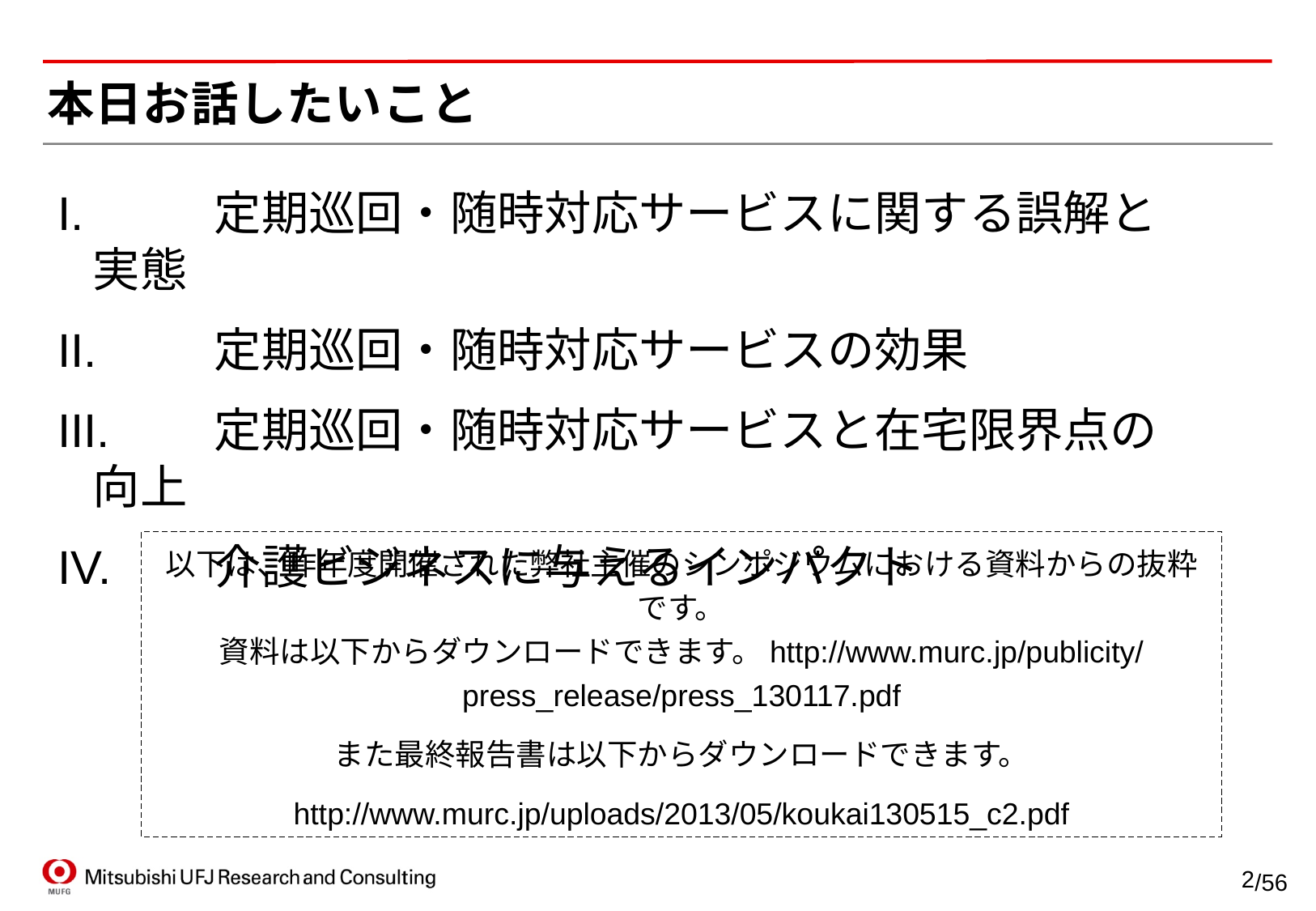

# 本日お話したいこと
I.		定期巡回・随時対応サービスに関する誤解と実態
II.	定期巡回・随時対応サービスの効果
III.	定期巡回・随時対応サービスと在宅限界点の向上
IV.	介護ビジネスに与えるインパクト
以下は、昨年度開催された弊社主催のシンポジウムにおける資料からの抜粋です。
資料は以下からダウンロードできます。http://www.murc.jp/publicity/press_release/press_130117.pdf
また最終報告書は以下からダウンロードできます。
http://www.murc.jp/uploads/2013/05/koukai130515_c2.pdf